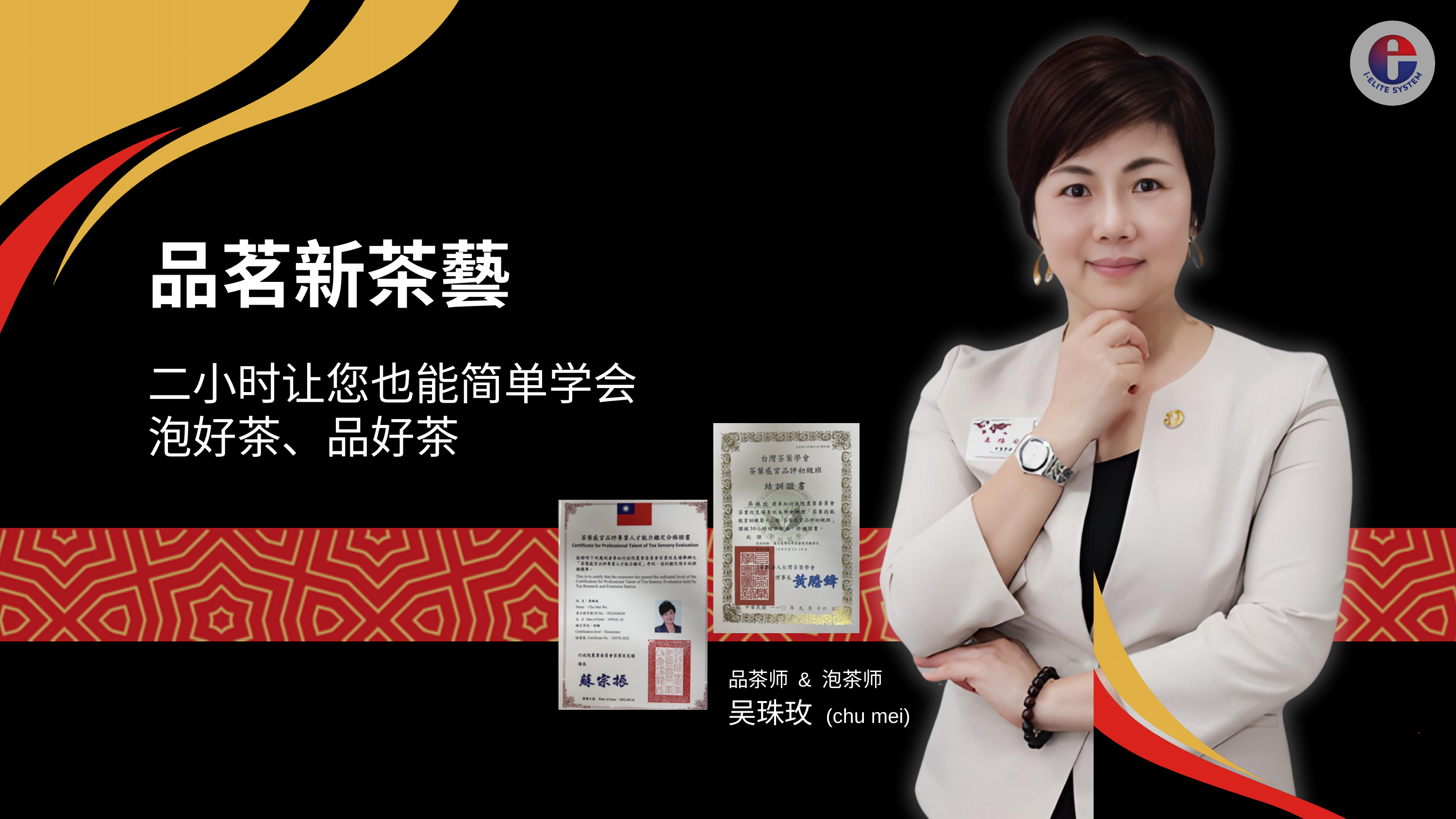

品茗新茶藝
二小时让您也能简单学会
泡好茶、品好茶

品茶师 & 泡茶师
吴珠玫 (chu mei)